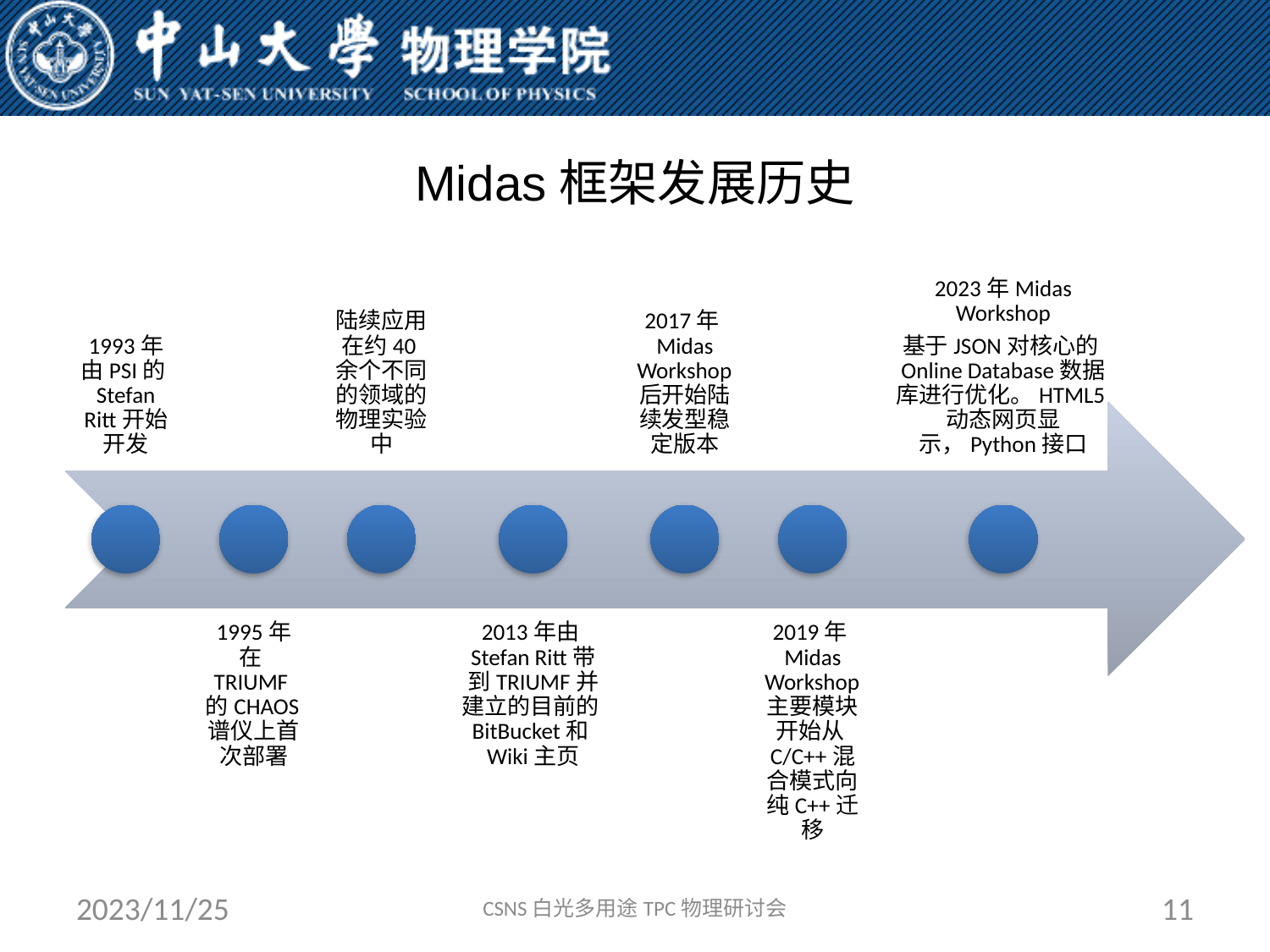

# Midas框架发展历史
1993年由PSI的Stefan Ritt开始开发
1995年在TRIUMF的CHAOS谱仪上首次部署
陆续应用在约40余个不同的领域的物理实验中
2013年由Stefan Ritt带到TRIUMF并建立的目前的BitBucket和Wiki主页
2017年Midas Workshop后开始陆续发型稳定版本
2019年Midas Workshop主要模块开始从C/C++混合模式向纯C++迁移
2023年Midas Workshop
基于JSON对核心的Online Database数据库进行优化。HTML5动态网页显示，Python接口
2023/11/25
CSNS白光多用途TPC物理研讨会
11